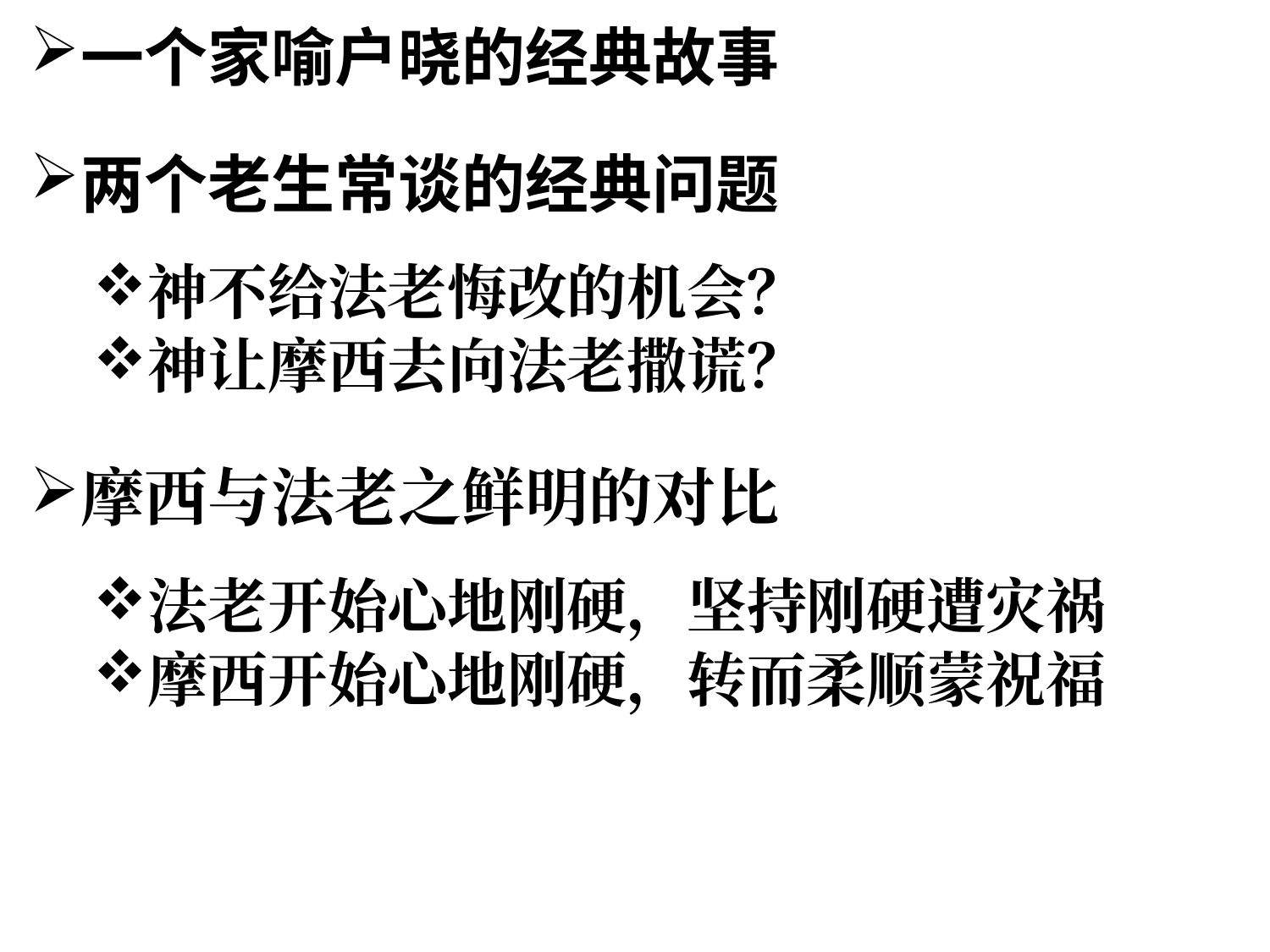

一个家喻户晓的经典故事

两个老生常谈的经典问题

神不给法老悔改的机会？
神让摩西去向法老撒谎？

摩西与法老之鲜明的对比

法老开始心地刚硬，坚持刚硬遭灾祸
摩西开始心地刚硬，转而柔顺蒙祝福